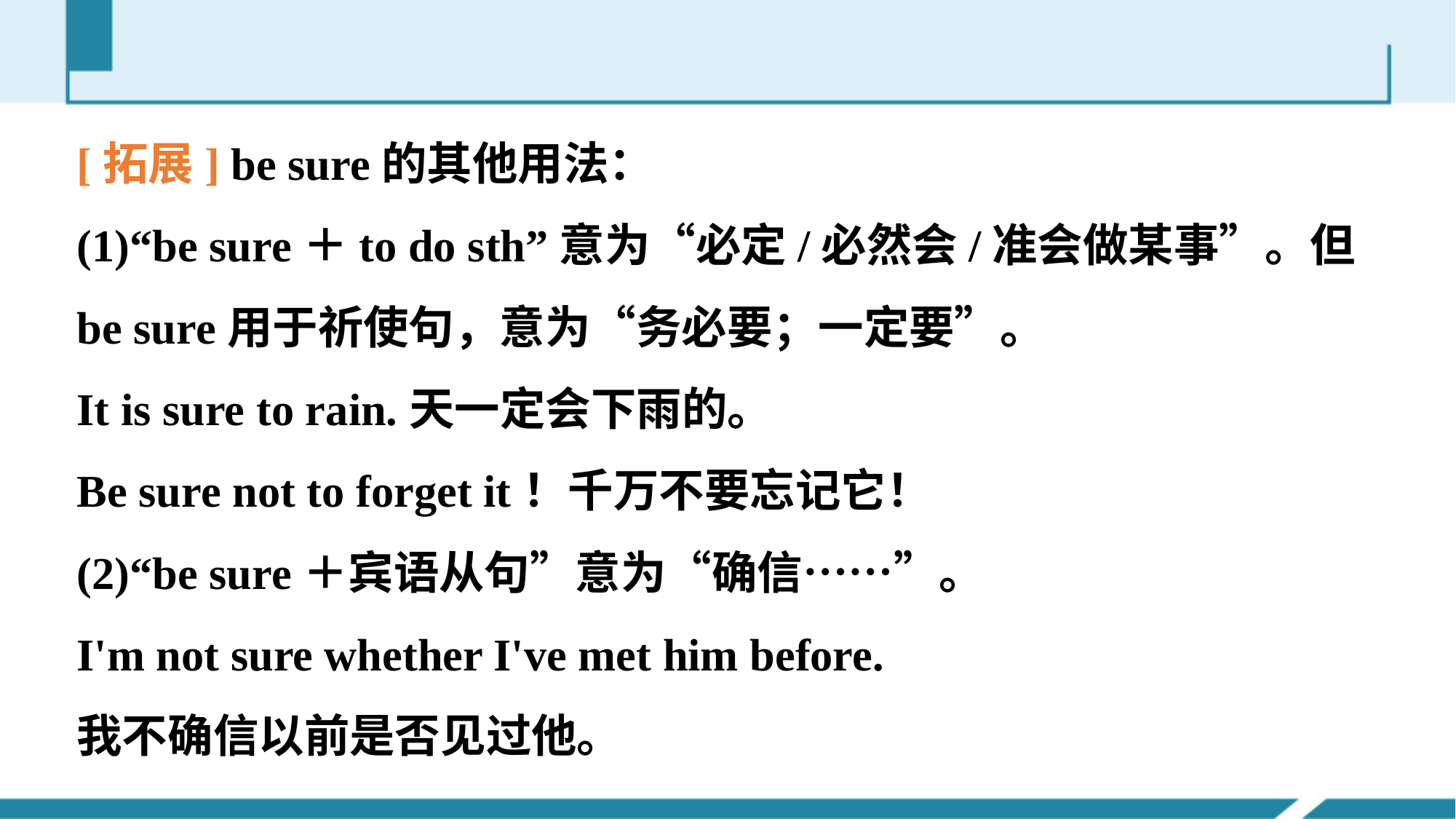

[拓展] be sure的其他用法：
(1)“be sure＋to do sth”意为“必定/必然会/准会做某事”。但be sure用于祈使句，意为“务必要；一定要”。
It is sure to rain.天一定会下雨的。
Be sure not to forget it！千万不要忘记它！
(2)“be sure＋宾语从句”意为“确信……”。
I'm not sure whether I've met him before.
我不确信以前是否见过他。